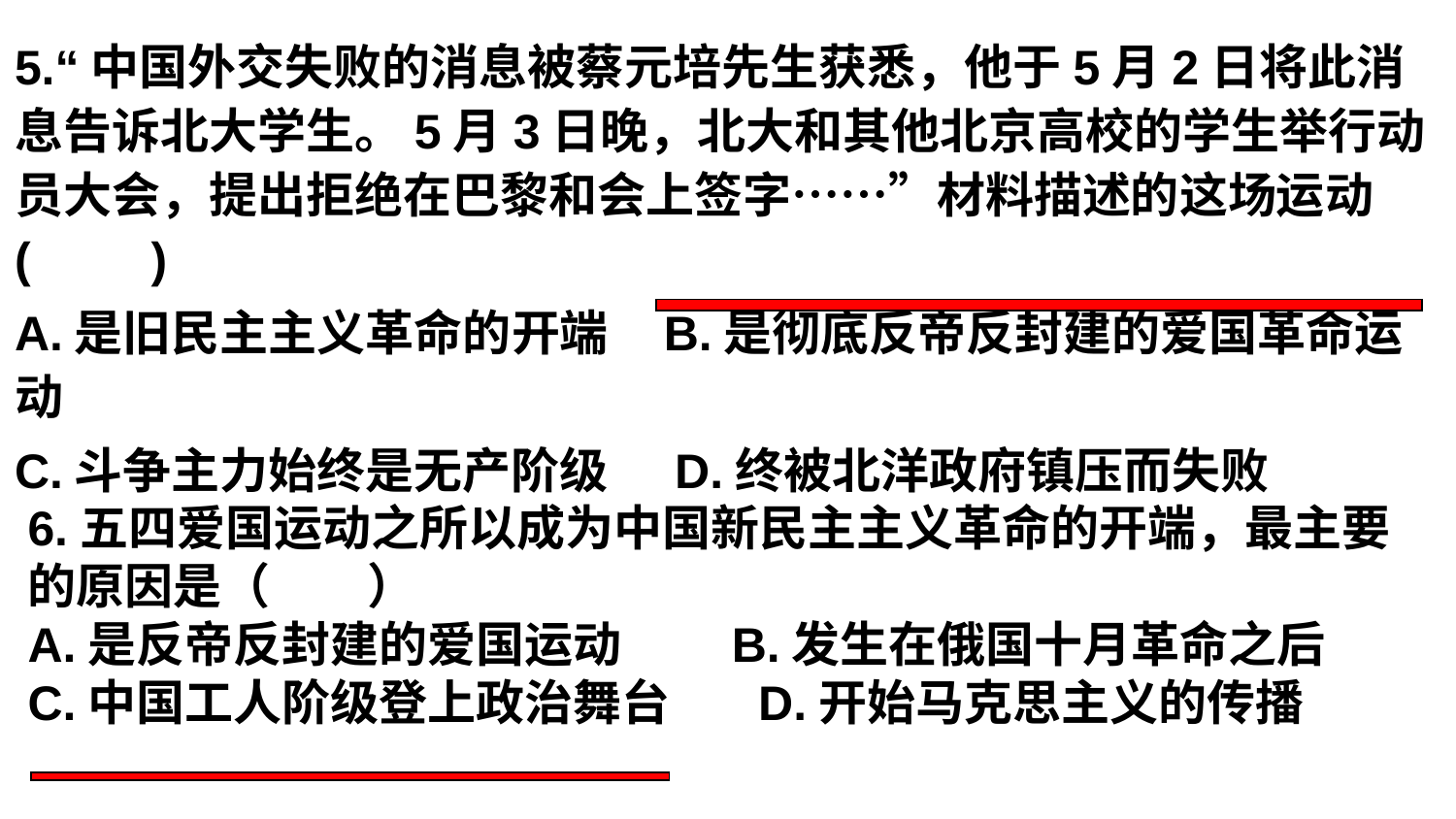

5.“中国外交失败的消息被蔡元培先生获悉，他于5月2日将此消息告诉北大学生。5月3日晚，北大和其他北京高校的学生举行动员大会，提出拒绝在巴黎和会上签字……”材料描述的这场运动(　　)
A.是旧民主主义革命的开端    B.是彻底反帝反封建的爱国革命运动
C.斗争主力始终是无产阶级     D.终被北洋政府镇压而失败

6.五四爱国运动之所以成为中国新民主主义革命的开端，最主要的原因是（　　）
A.是反帝反封建的爱国运动         B.发生在俄国十月革命之后
C.中国工人阶级登上政治舞台       D.开始马克思主义的传播